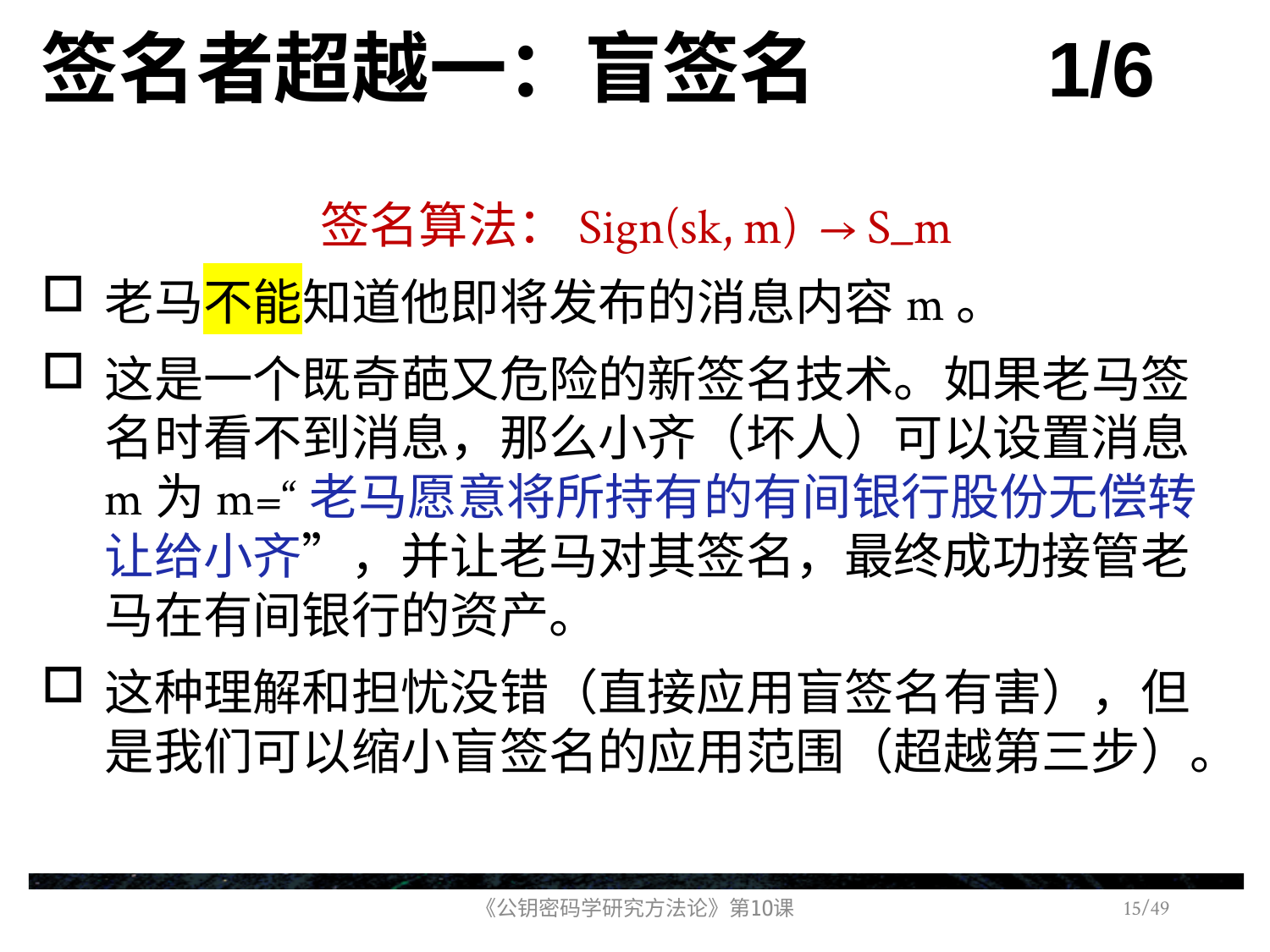

# 签名者超越一：盲签名            1/6
签名算法：Sign(sk, m)  → S_m
老马不能知道他即将发布的消息内容m。
这是一个既奇葩又危险的新签名技术。如果老马签名时看不到消息，那么小齐（坏人）可以设置消息m为m=“老马愿意将所持有的有间银行股份无偿转让给小齐”，并让老马对其签名，最终成功接管老马在有间银行的资产。
这种理解和担忧没错（直接应用盲签名有害），但是我们可以缩小盲签名的应用范围（超越第三步）。

《公钥密码学研究方法论》第10课
15/49